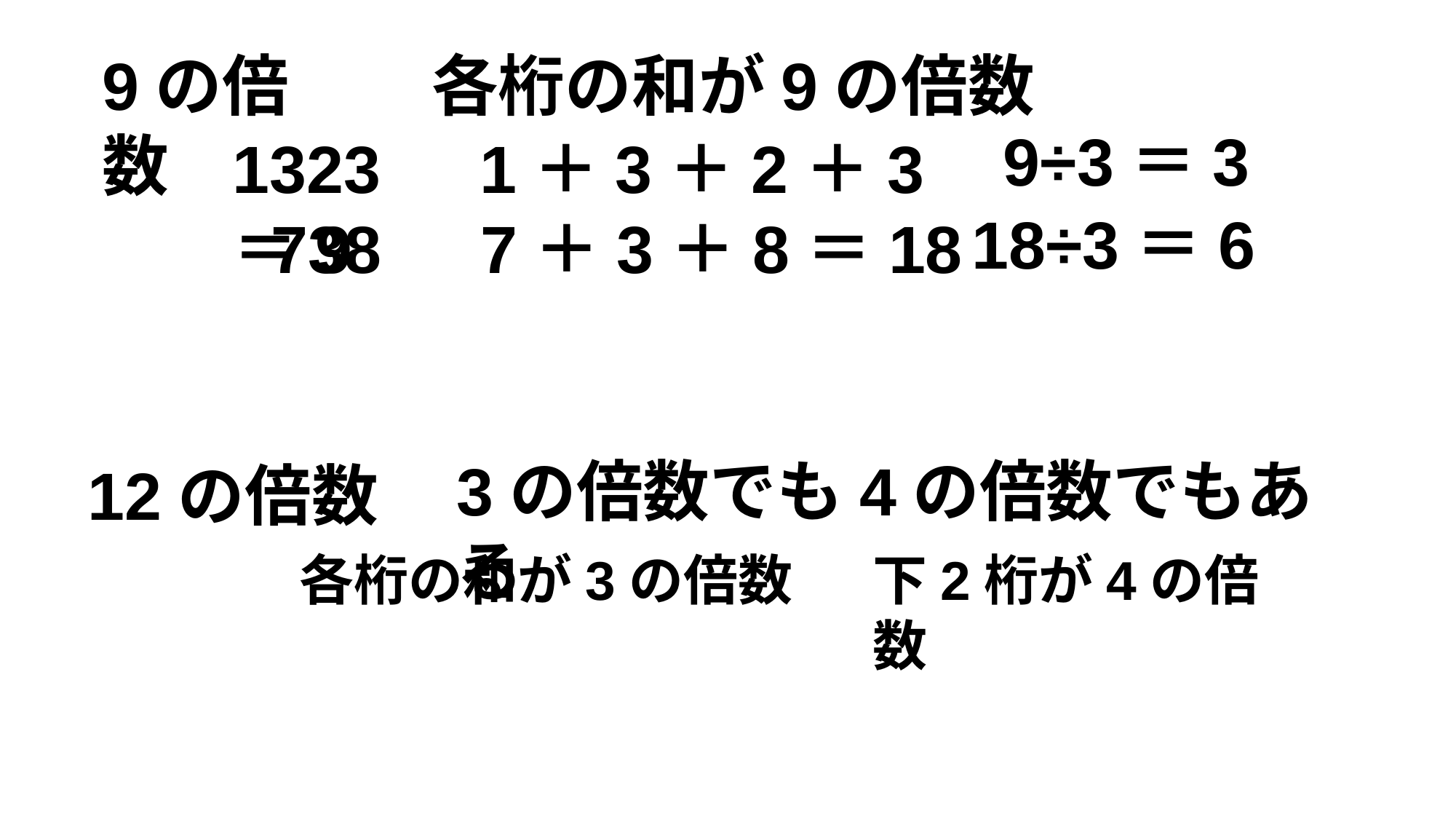

9の倍数
各桁の和が9の倍数
9÷3＝3
1323　1＋3＋2＋3＝9
18÷3＝6
738　7＋3＋8＝18
3の倍数でも4の倍数でもある
12の倍数
各桁の和が3の倍数
下2桁が4の倍数